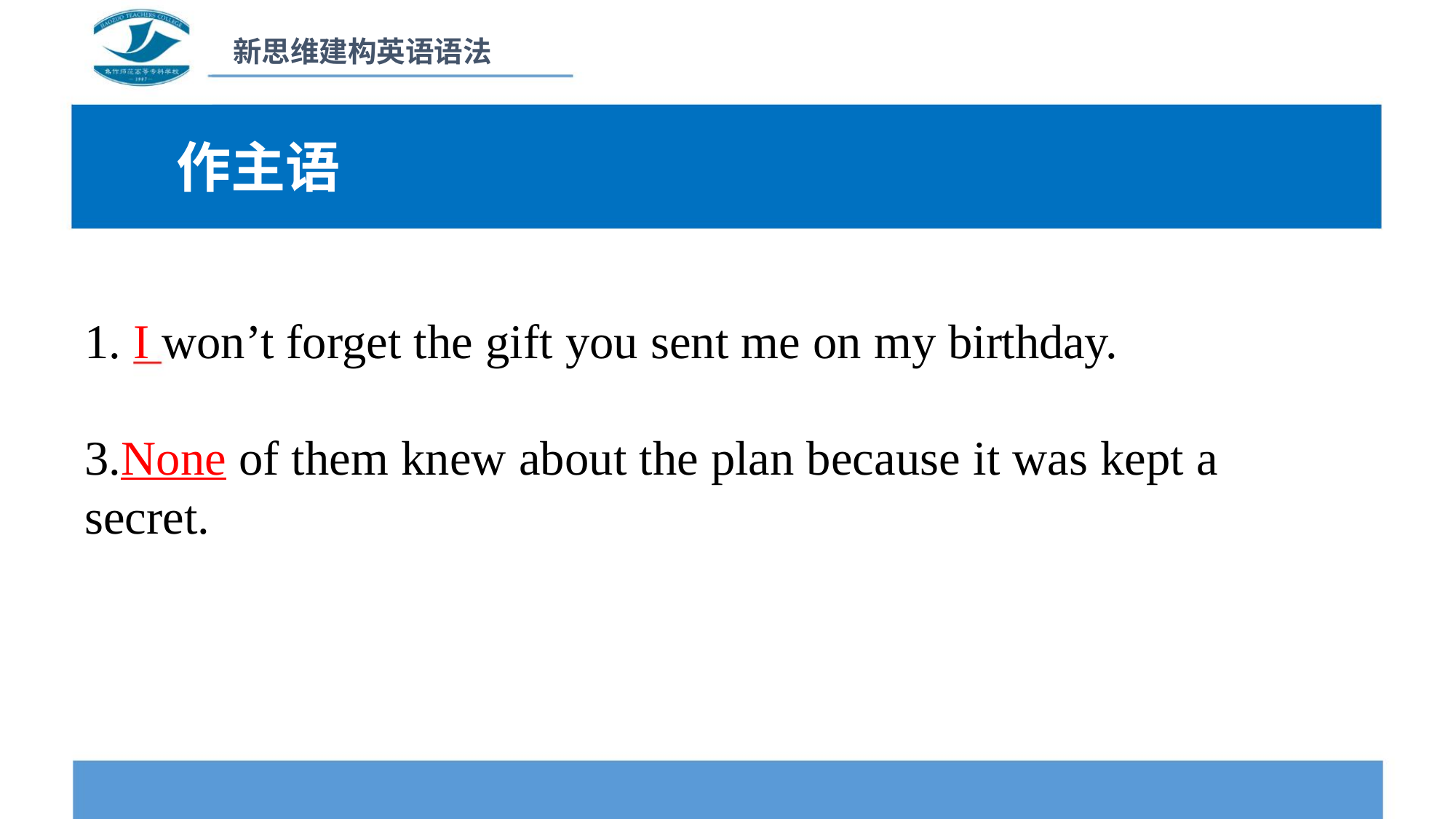

新思维建构英语语法
作主语
1. I won’t forget the gift you sent me on my birthday.
3.None of them knew about the plan because it was kept a
secret.